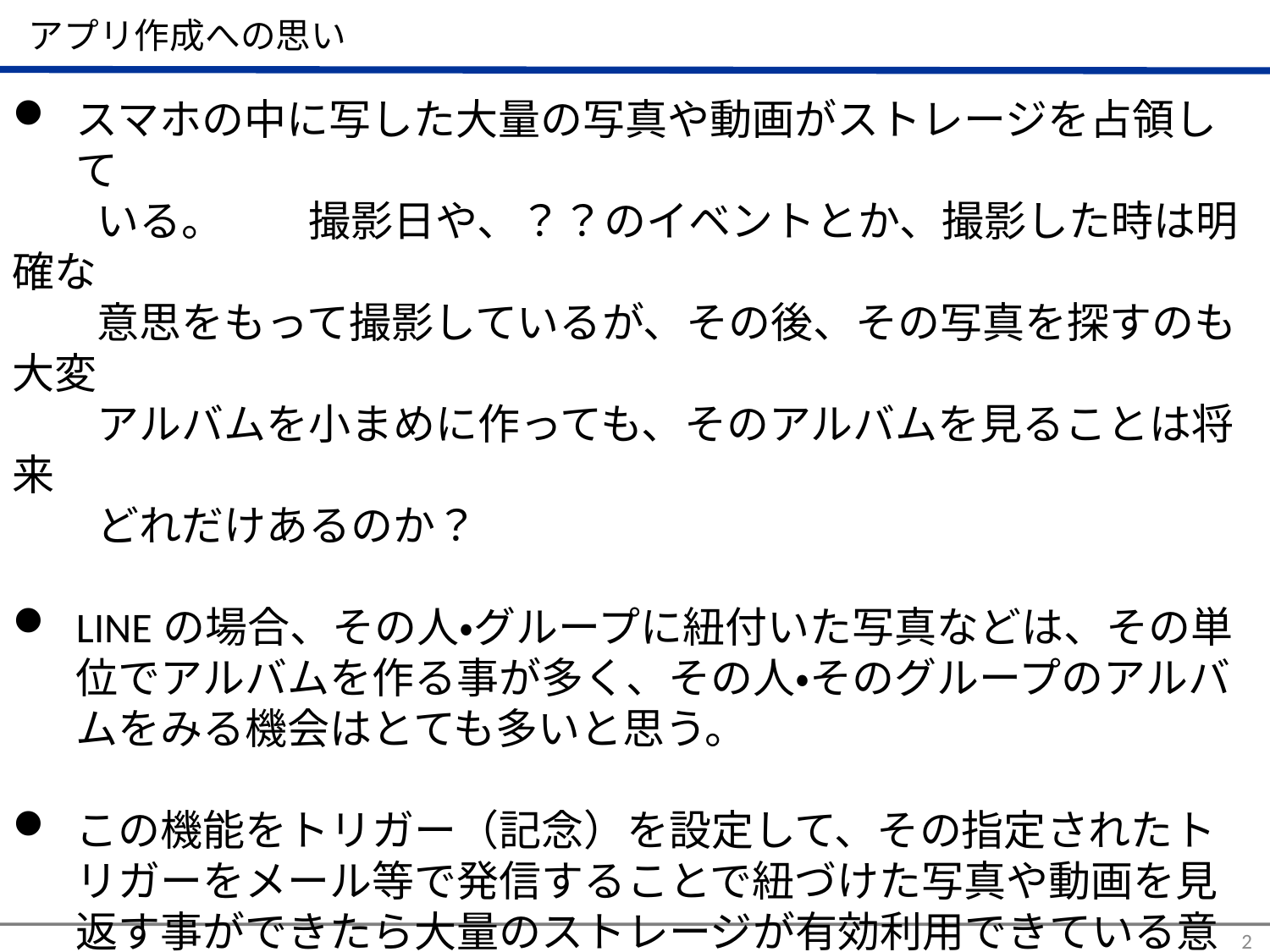

# アプリ作成への思い
スマホの中に写した大量の写真や動画がストレージを占領して
　　いる。　　撮影日や、？？のイベントとか、撮影した時は明確な
　　意思をもって撮影しているが、その後、その写真を探すのも大変
　　アルバムを小まめに作っても、そのアルバムを見ることは将来
　　どれだけあるのか？

LINEの場合、その人・グループに紐付いた写真などは、その単位でアルバムを作る事が多く、その人・そのグループのアルバムをみる機会はとても多いと思う。

この機能をトリガー（記念）を設定して、その指定されたトリガーをメール等で発信することで紐づけた写真や動画を見返す事ができたら大量のストレージが有効利用できている意味を持つ。

見返すイベントが設定されていない写真を削除する意識にも繋がる。
2